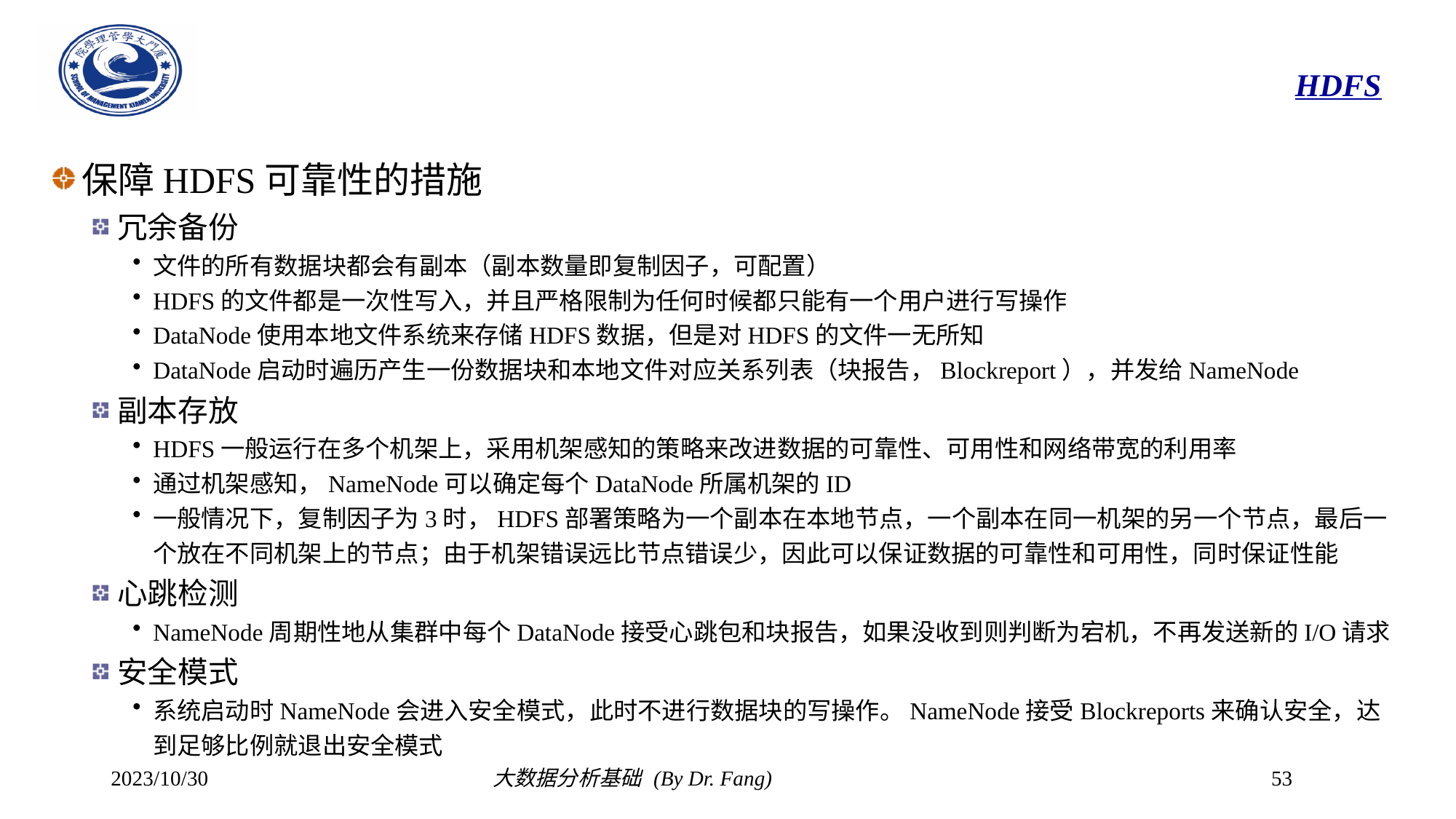

# HDFS
保障HDFS可靠性的措施
冗余备份
文件的所有数据块都会有副本（副本数量即复制因子，可配置）
HDFS的文件都是一次性写入，并且严格限制为任何时候都只能有一个用户进行写操作
DataNode使用本地文件系统来存储HDFS数据，但是对HDFS的文件一无所知
DataNode启动时遍历产生一份数据块和本地文件对应关系列表（块报告，Blockreport），并发给NameNode
副本存放
HDFS一般运行在多个机架上，采用机架感知的策略来改进数据的可靠性、可用性和网络带宽的利用率
通过机架感知，NameNode可以确定每个DataNode所属机架的ID
一般情况下，复制因子为3时，HDFS部署策略为一个副本在本地节点，一个副本在同一机架的另一个节点，最后一个放在不同机架上的节点；由于机架错误远比节点错误少，因此可以保证数据的可靠性和可用性，同时保证性能
心跳检测
NameNode周期性地从集群中每个DataNode接受心跳包和块报告，如果没收到则判断为宕机，不再发送新的I/O请求
安全模式
系统启动时NameNode会进入安全模式，此时不进行数据块的写操作。NameNode接受Blockreports来确认安全，达到足够比例就退出安全模式
2023/10/30
大数据分析基础 (By Dr. Fang)
53